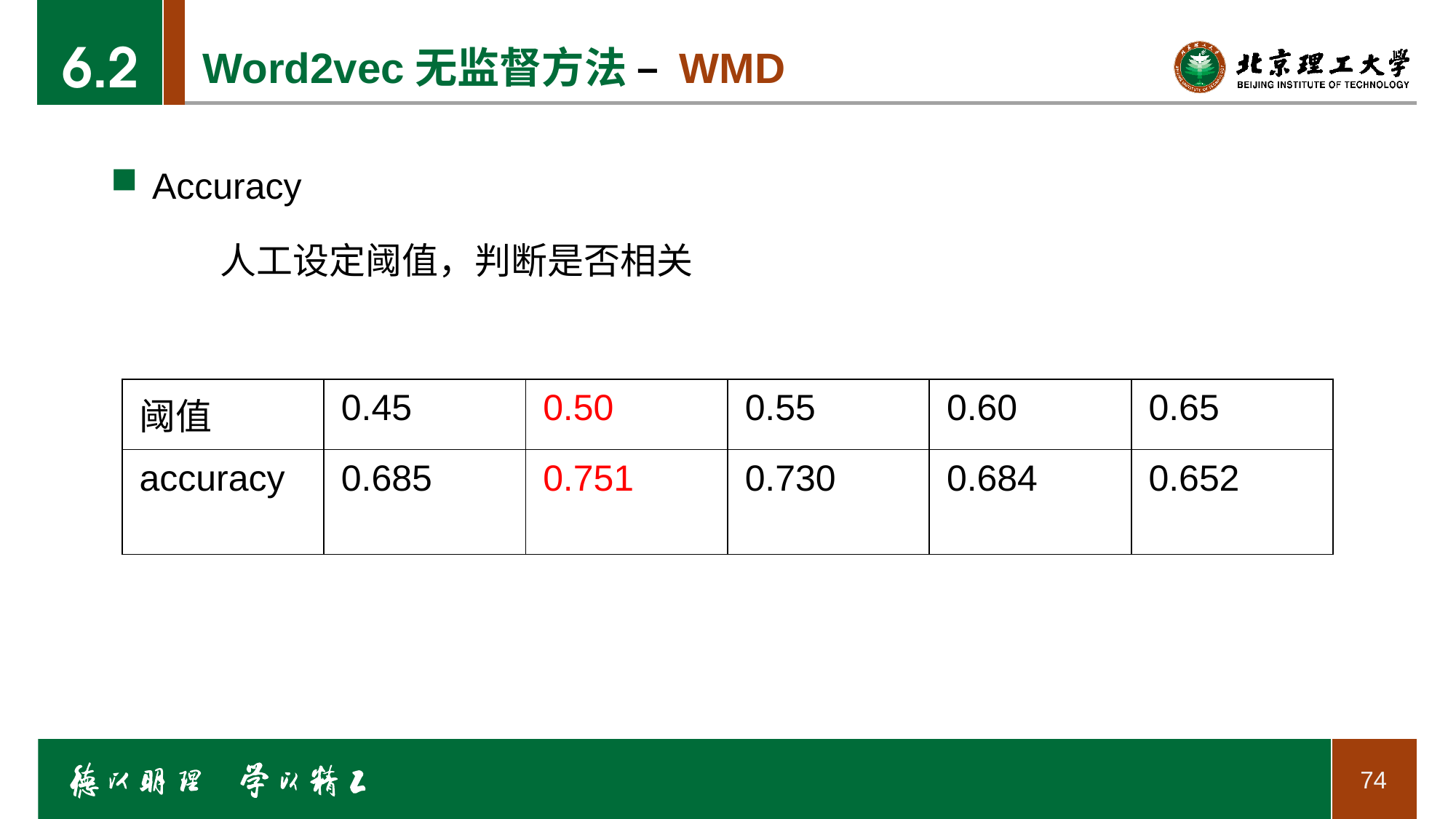

6.2
# Word2vec无监督方法 – WMD
Accuracy
	人工设定阈值，判断是否相关
| 阈值 | 0.45 | 0.50 | 0.55 | 0.60 | 0.65 |
| --- | --- | --- | --- | --- | --- |
| accuracy | 0.685 | 0.751 | 0.730 | 0.684 | 0.652 |